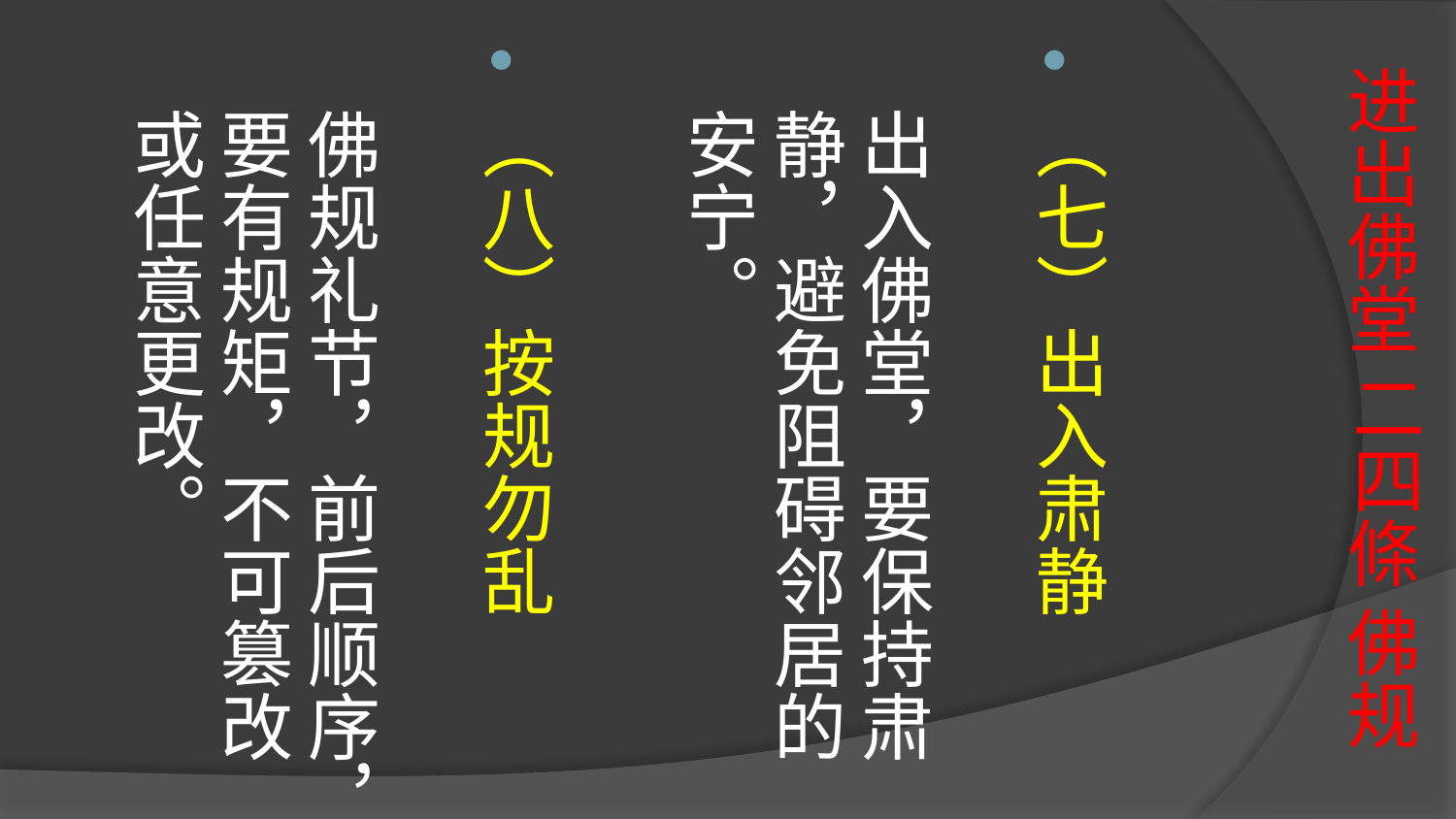

# 进出佛堂 二四條 佛规
（七）出入肃静
出入佛堂，要保持肃静，避免阻碍邻居的安宁。

（八）按规勿乱
佛规礼节，前后顺序，要有规矩，不可篡改或任意更改。